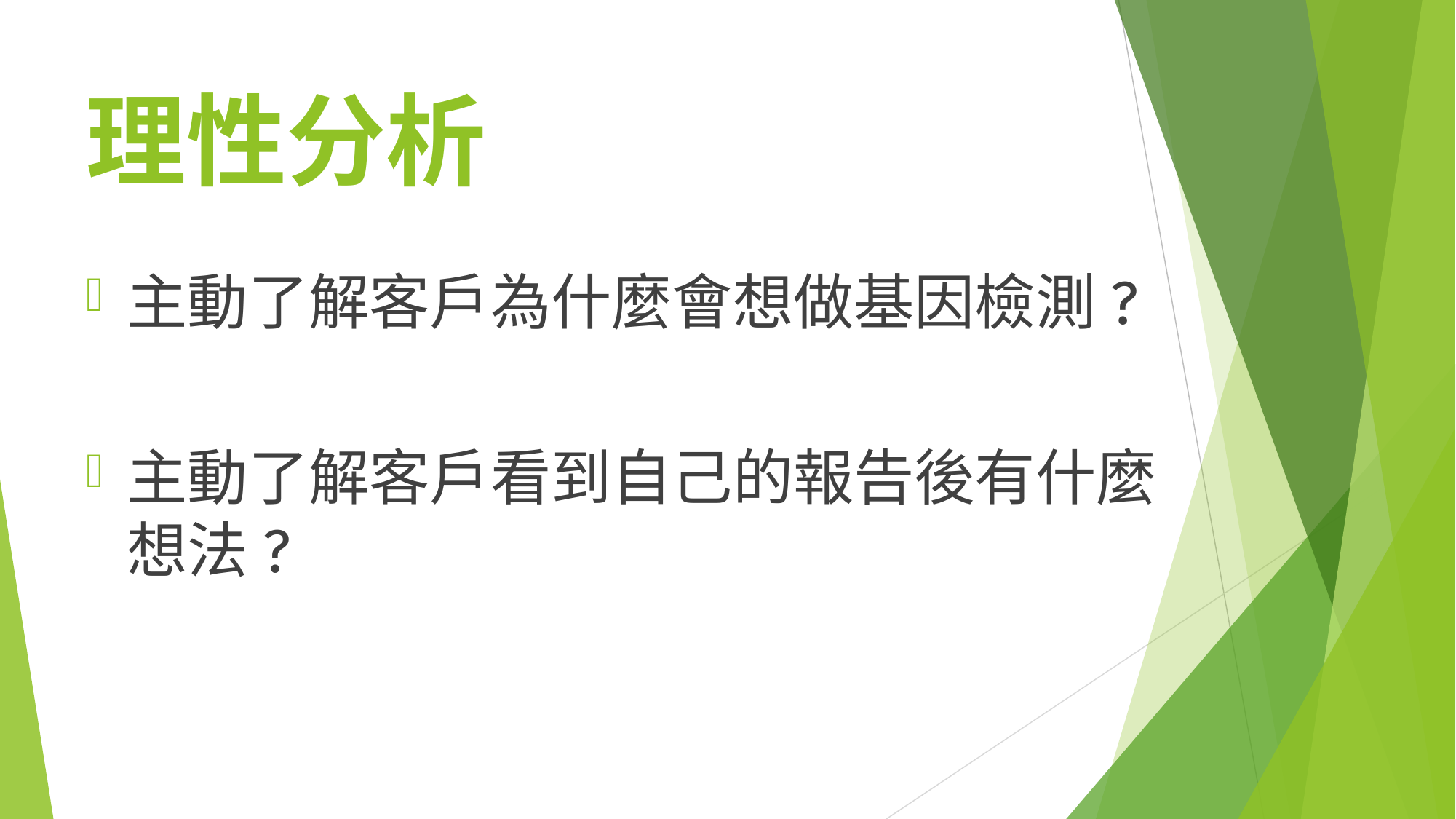

# 理性分析
主動了解客戶為什麼會想做基因檢測?

主動了解客戶看到自己的報告後有什麼想法?